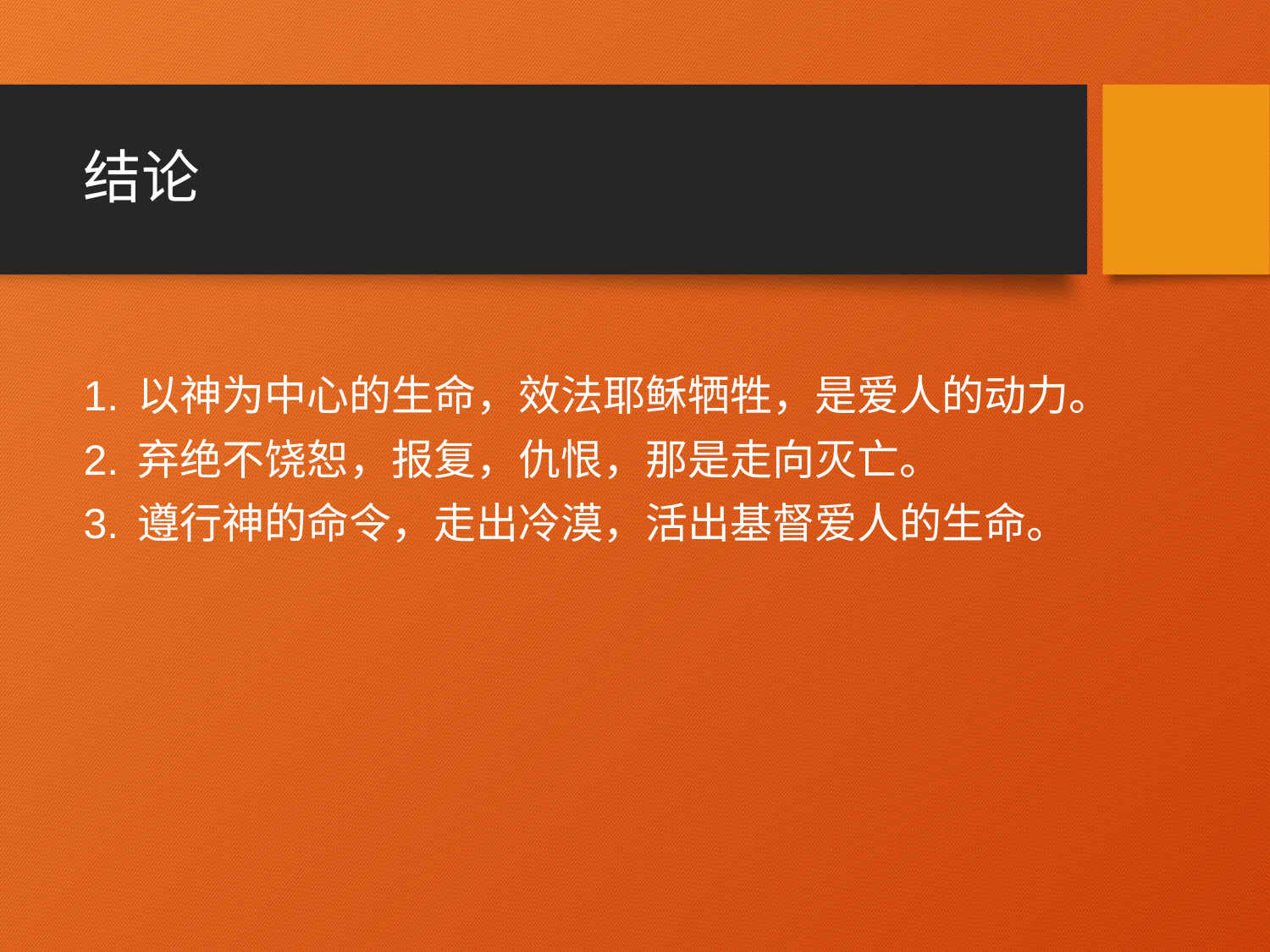

# 结论
以神为中心的生命，效法耶稣牺牲，是爱人的动力。
弃绝不饶恕，报复，仇恨，那是走向灭亡。
遵行神的命令，走出冷漠，活出基督爱人的生命。